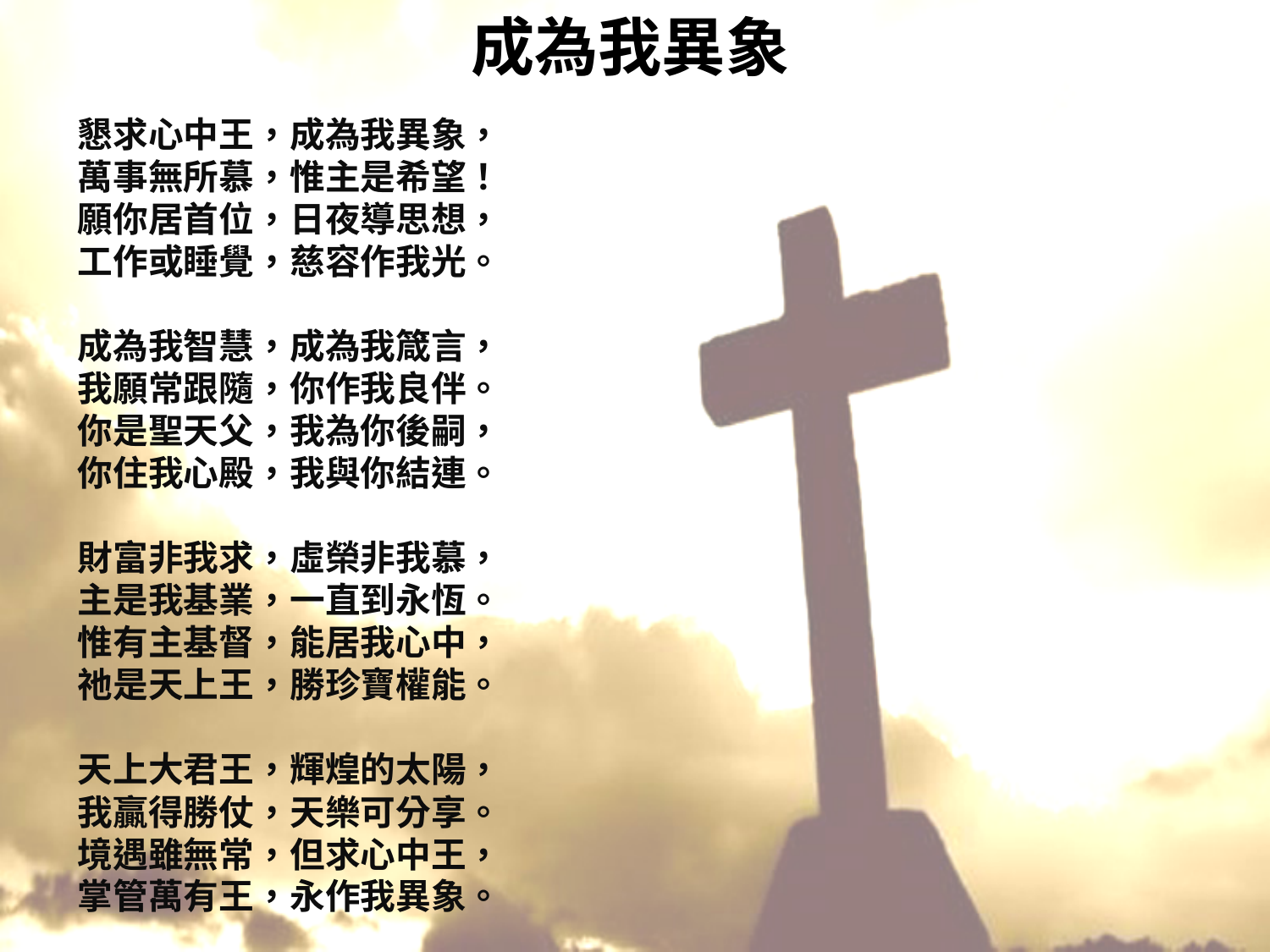

# 成為我異象
懇求心中王，成為我異象，
萬事無所慕，惟主是希望！
願你居首位，日夜導思想，
工作或睡覺，慈容作我光。
成為我智慧，成為我箴言，
我願常跟隨，你作我良伴。
你是聖天父，我為你後嗣，
你住我心殿，我與你結連。
財富非我求，虛榮非我慕，
主是我基業，一直到永恆。
惟有主基督，能居我心中，
祂是天上王，勝珍寶權能。
天上大君王，輝煌的太陽，
我贏得勝仗，天樂可分享。
境遇雖無常，但求心中王，
掌管萬有王，永作我異象。